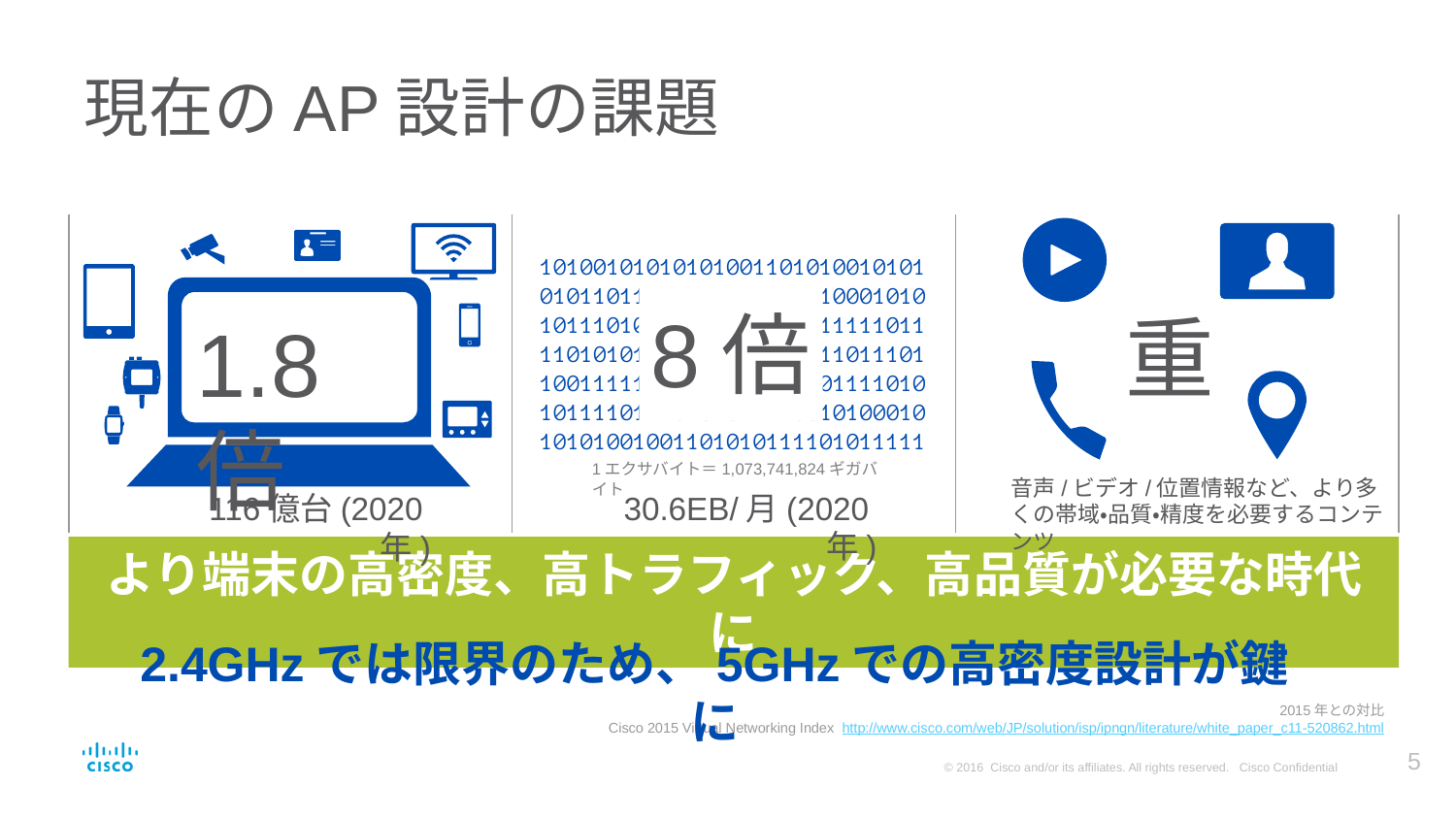

# 現在のAP設計の課題

10100101010101001101010010101010110110111011101010100010101011101000101111011101111101111010101001001000101011011101100111110101000101010011110101011110111010101111001010001010101001001101010111101011111

8倍
重
1.8倍

1エクサバイト＝1,073,741,824ギガバイト
音声/ビデオ/位置情報など、より多くの帯域・品質・精度を必要するコンテンツ
30.6EB/月(2020年)
116億台(2020年)
より端末の高密度、高トラフィック、高品質が必要な時代に
2.4GHzでは限界のため、5GHzでの高密度設計が鍵に
2015年との対比
Cisco 2015 Virtual Networking Index  http://www.cisco.com/web/JP/solution/isp/ipngn/literature/white_paper_c11-520862.html